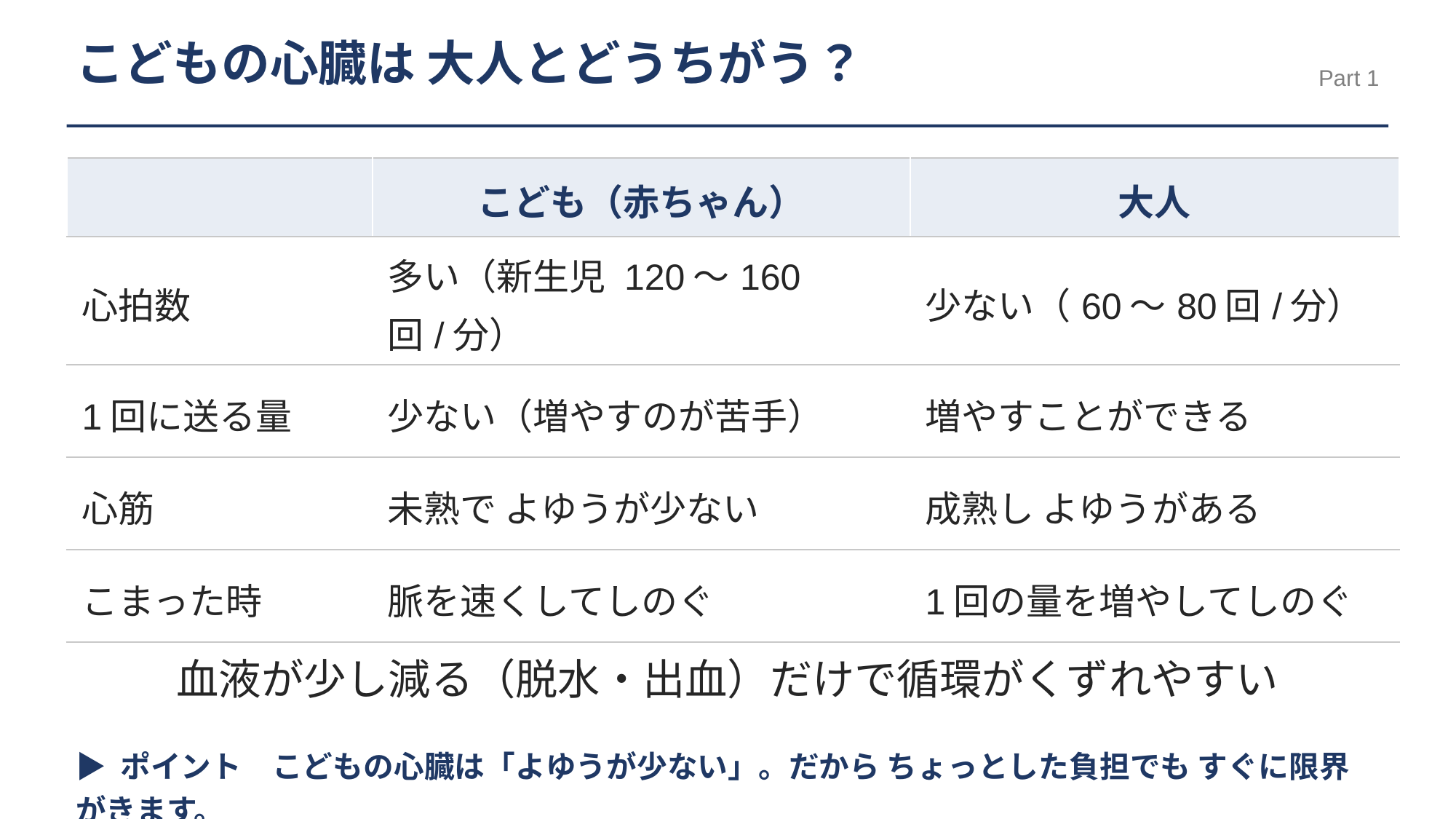

こどもの心臓は 大人とどうちがう？
Part 1

|  | こども（赤ちゃん） | 大人 |
| --- | --- | --- |
| 心拍数 | 多い（新生児 120〜160回/分） | 少ない（60〜80回/分） |
| 1回に送る量 | 少ない（増やすのが苦手） | 増やすことができる |
| 心筋 | 未熟で よゆうが少ない | 成熟し よゆうがある |
| こまった時 | 脈を速くしてしのぐ | 1回の量を増やしてしのぐ |
血液が少し減る（脱水・出血）だけで循環がくずれやすい
▶ ポイント　こどもの心臓は「よゆうが少ない」。だから ちょっとした負担でも すぐに限界がきます。